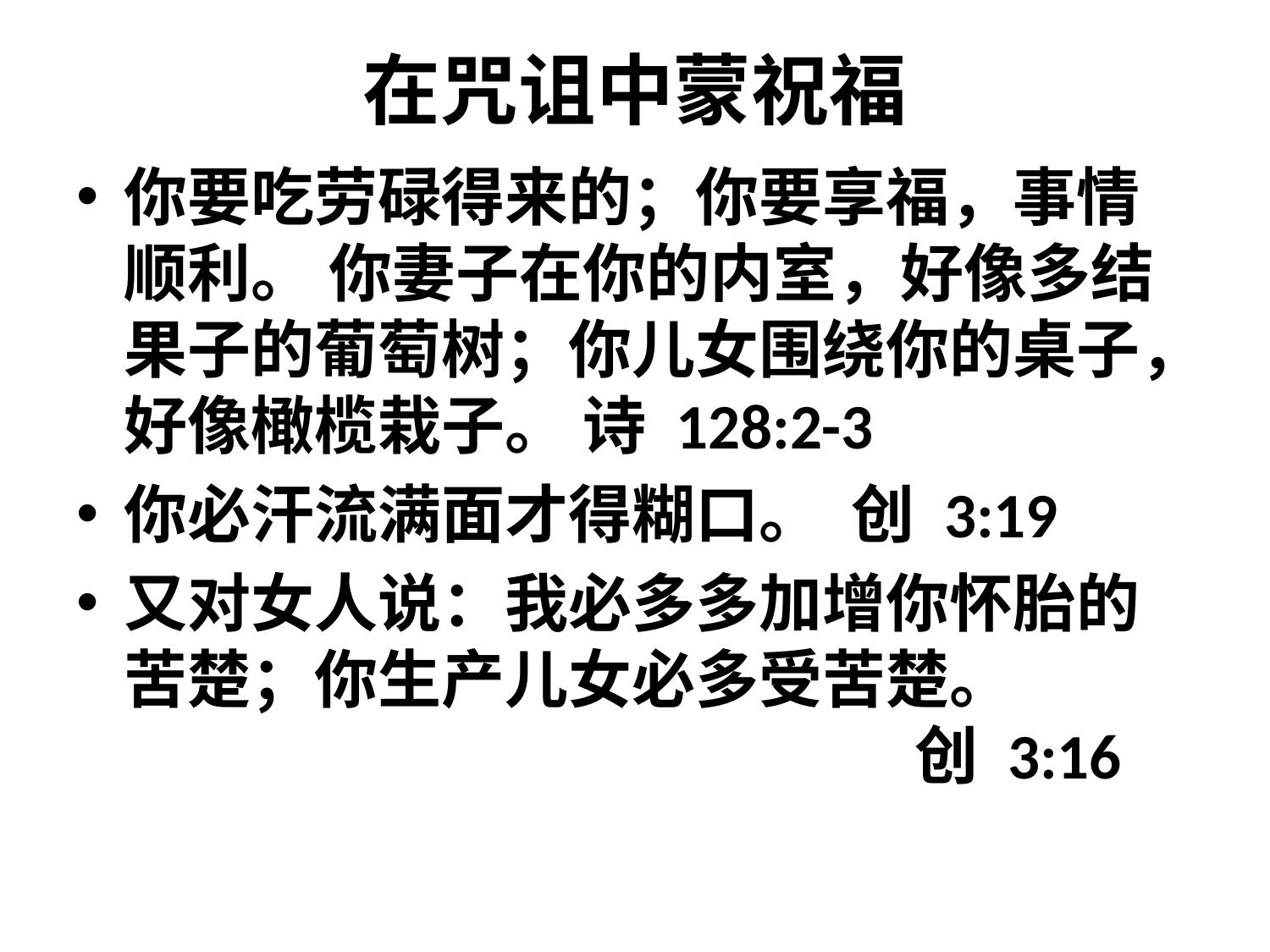

# 在咒诅中蒙祝福
你要吃劳碌得来的；你要享福，事情顺利。 你妻子在你的内室，好像多结果子的葡萄树；你儿女围绕你的桌子，好像橄榄栽子。 诗 128:2-3
你必汗流满面才得糊口。  创 3:19
又对女人说：我必多多加增你怀胎的苦楚；你生产儿女必多受苦楚。							  创 3:16